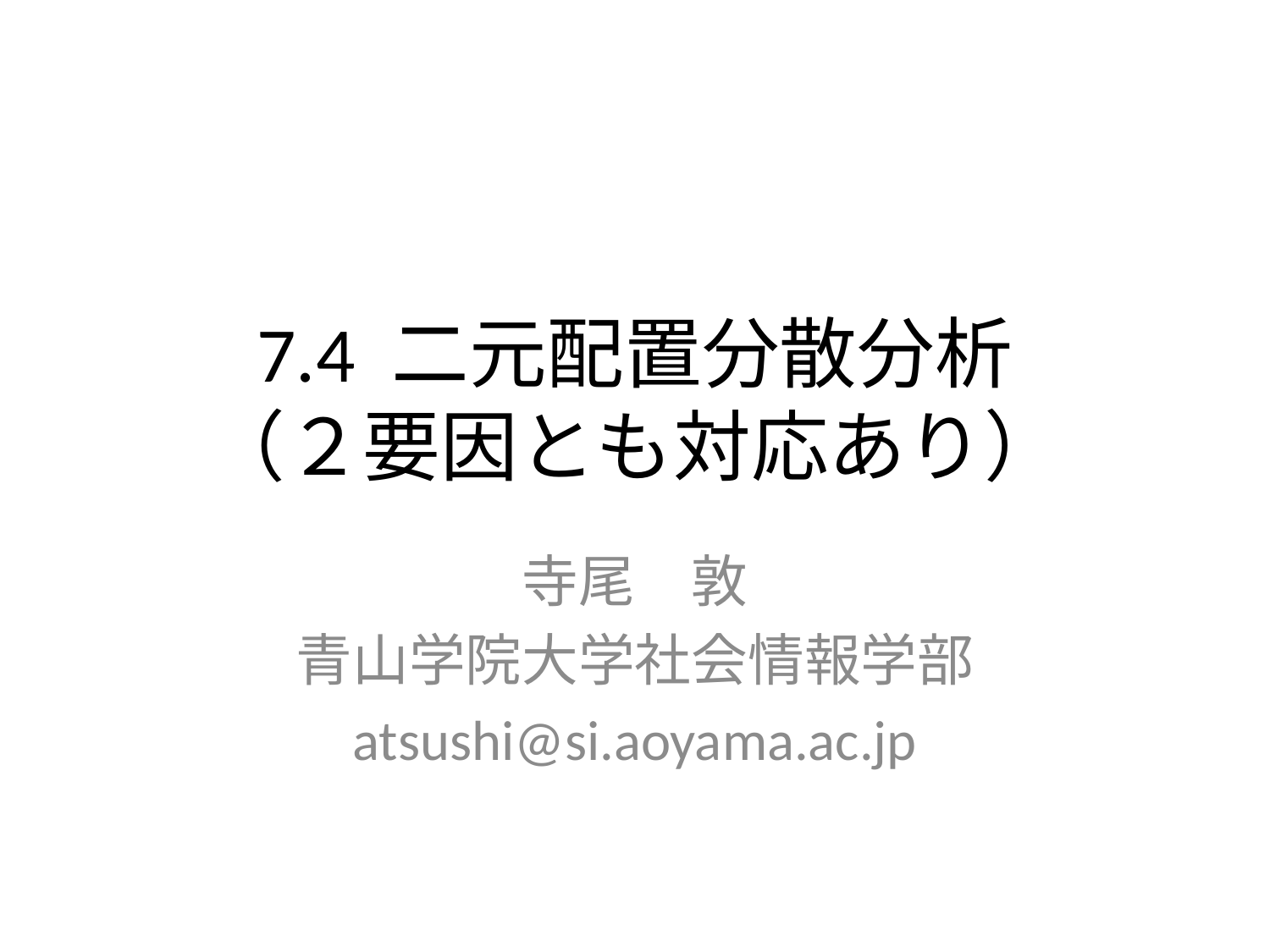

# 7.4 二元配置分散分析 （２要因とも対応あり）
寺尾　敦
青山学院大学社会情報学部
atsushi@si.aoyama.ac.jp